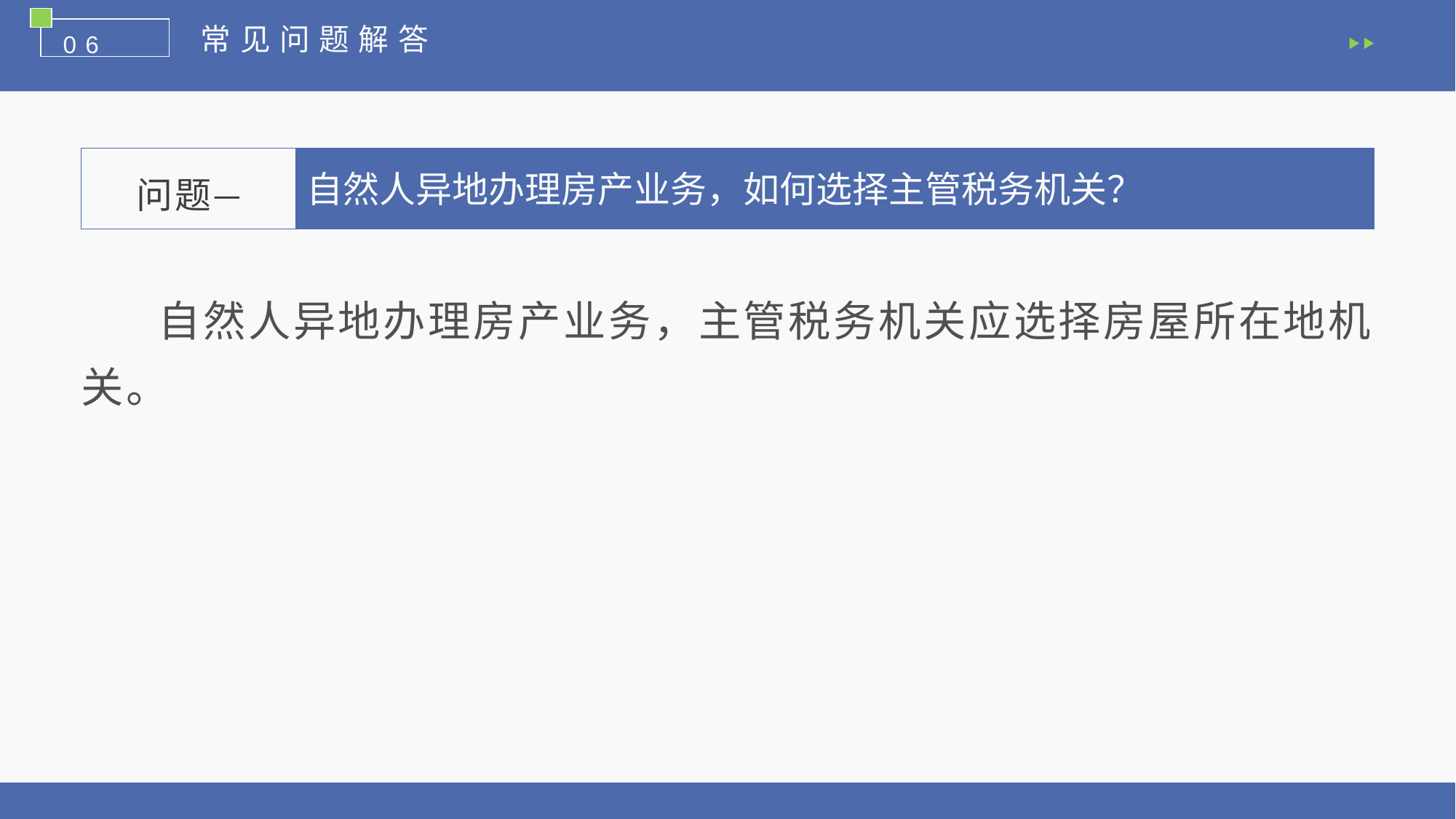

常见问题解答

06

自然人异地办理房产业务，如何选择主管税务机关？
问题一
      自然人异地办理房产业务，主管税务机关应选择房屋所在地机关。